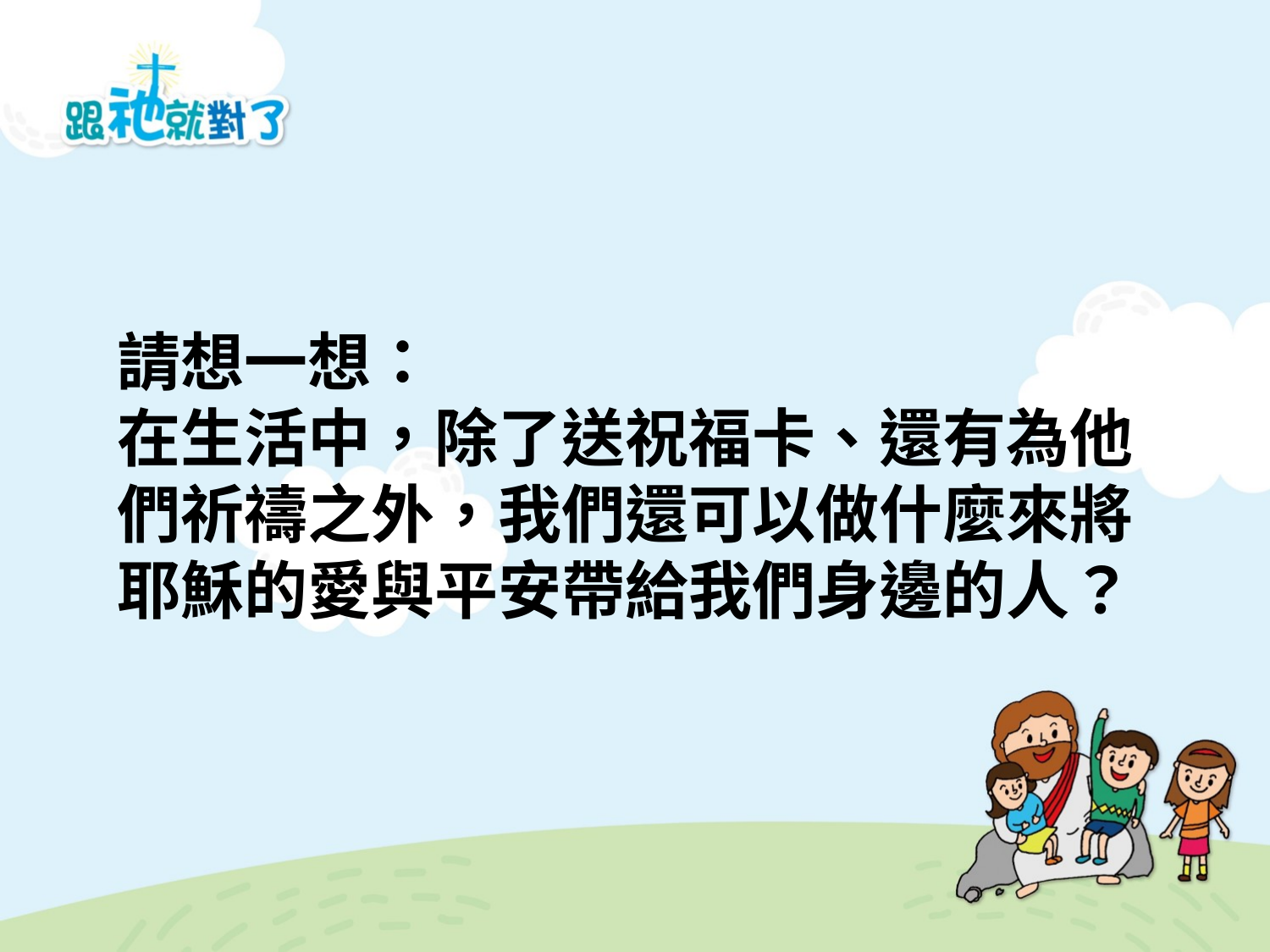

請想一想：
在生活中，除了送祝福卡、還有為他們祈禱之外，我們還可以做什麼來將耶穌的愛與平安帶給我們身邊的人？